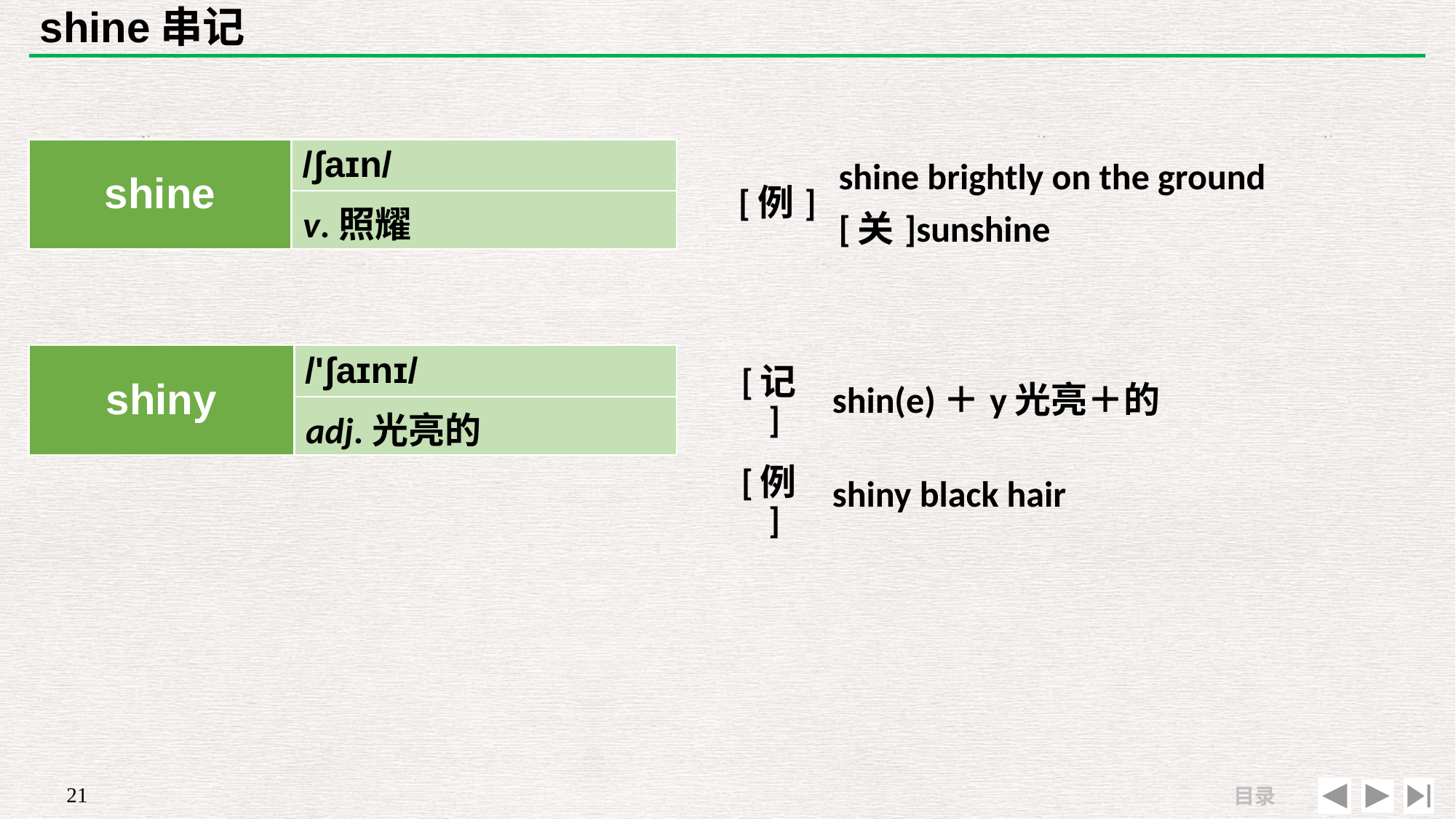

# shine串记

|  |  |
| --- | --- |
| [例] | shine brightly on the ground　[关]sunshine |
| shine | /ʃaɪn/ |
| --- | --- |
|  |  |
v.照耀
| shiny | /'ʃaɪnɪ/ |
| --- | --- |
|  |  |
| [记] | shin(e)＋y光亮＋的 |
| --- | --- |
| [例] | shiny black hair |
adj.光亮的